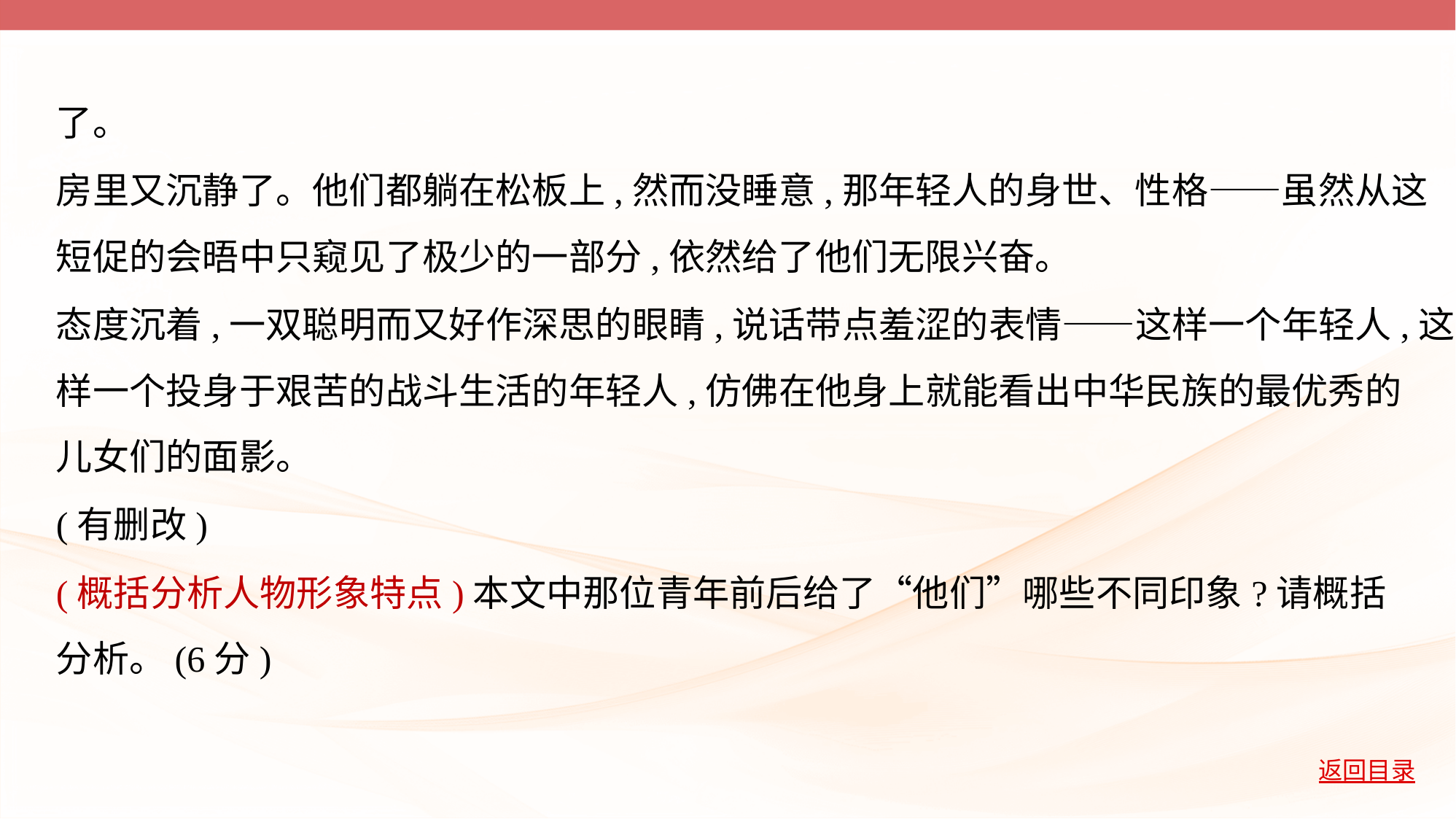

了。
房里又沉静了。他们都躺在松板上,然而没睡意,那年轻人的身世、性格——虽然从这
短促的会晤中只窥见了极少的一部分,依然给了他们无限兴奋。
态度沉着,一双聪明而又好作深思的眼睛,说话带点羞涩的表情——这样一个年轻人,这
样一个投身于艰苦的战斗生活的年轻人,仿佛在他身上就能看出中华民族的最优秀的
儿女们的面影。
(有删改)
(概括分析人物形象特点)本文中那位青年前后给了“他们”哪些不同印象?请概括
分析。(6分)